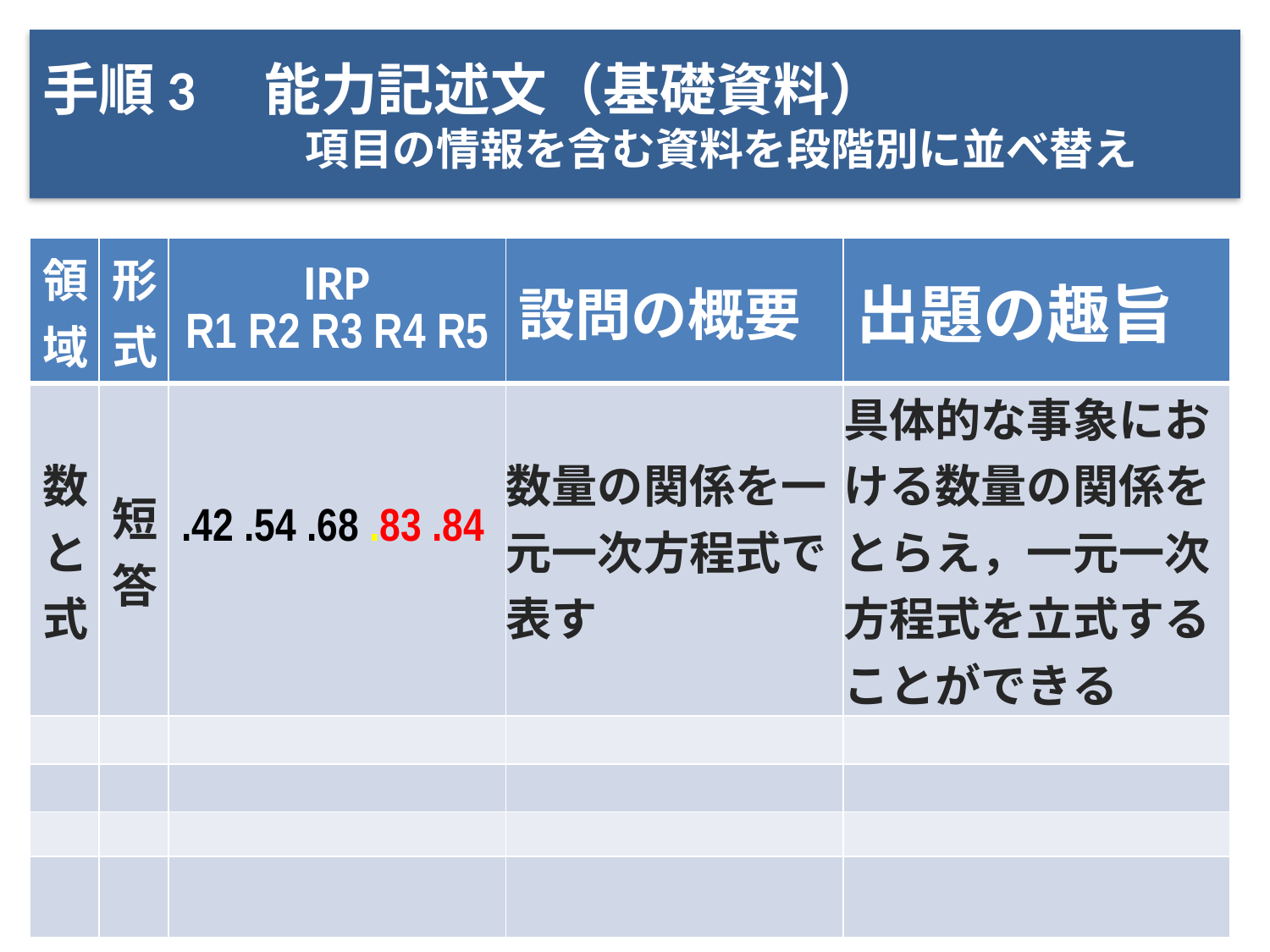

# 手順3　能力記述文（基礎資料） 　　　　　　項目の情報を含む資料を段階別に並べ替え
| 領域 | 形式 | IRP R1 R2 R3 R4 R5 | 設問の概要 | 出題の趣旨 |
| --- | --- | --- | --- | --- |
| 数と式 | 短答 | .42 .54 .68 .83 .84 | 数量の関係を一元一次方程式で表す | 具体的な事象における数量の関係をとらえ，一元一次方程式を立式することができる |
|  |  |  |  |  |
|  |  |  |  |  |
|  |  |  |  |  |
|  |  |  |  |  |